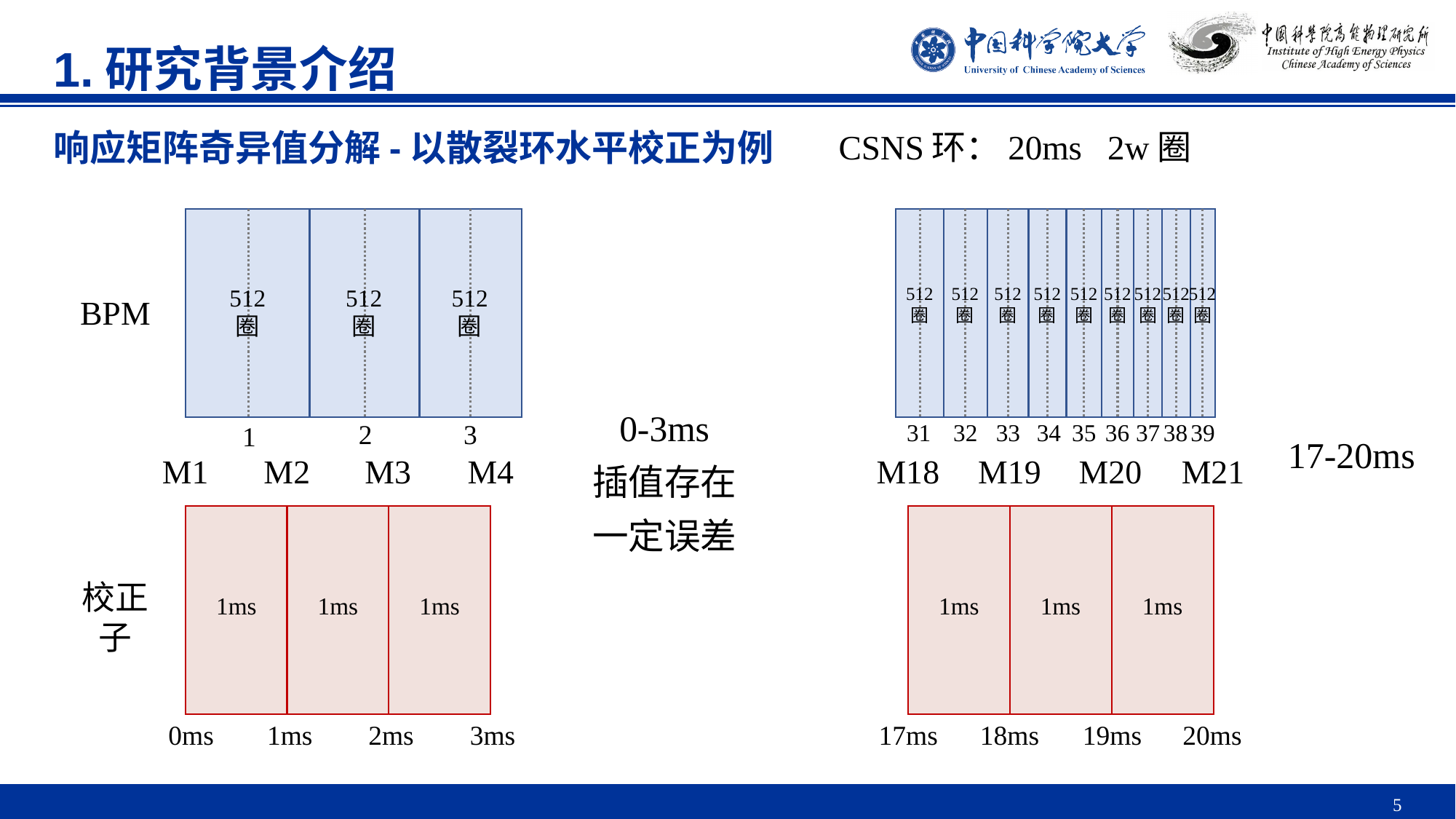

1.研究背景介绍
响应矩阵奇异值分解-以散裂环水平校正为例
CSNS环：20ms   2w圈

512
圈

512
圈

512
圈

512
圈

512
圈

512
圈

512
圈

512
圈

512
圈

512
圈

512
圈

512
圈
BPM
0-3ms
插值存在
一定误差
2
3
39
31
32
33
34
35
36
37
38
1
17-20ms
M1
M2
M3
M4
M18
M19
M20
M21

校正子
1ms
1ms
1ms
1ms
1ms
1ms
0ms
1ms
2ms
3ms
17ms
18ms
19ms
20ms

5